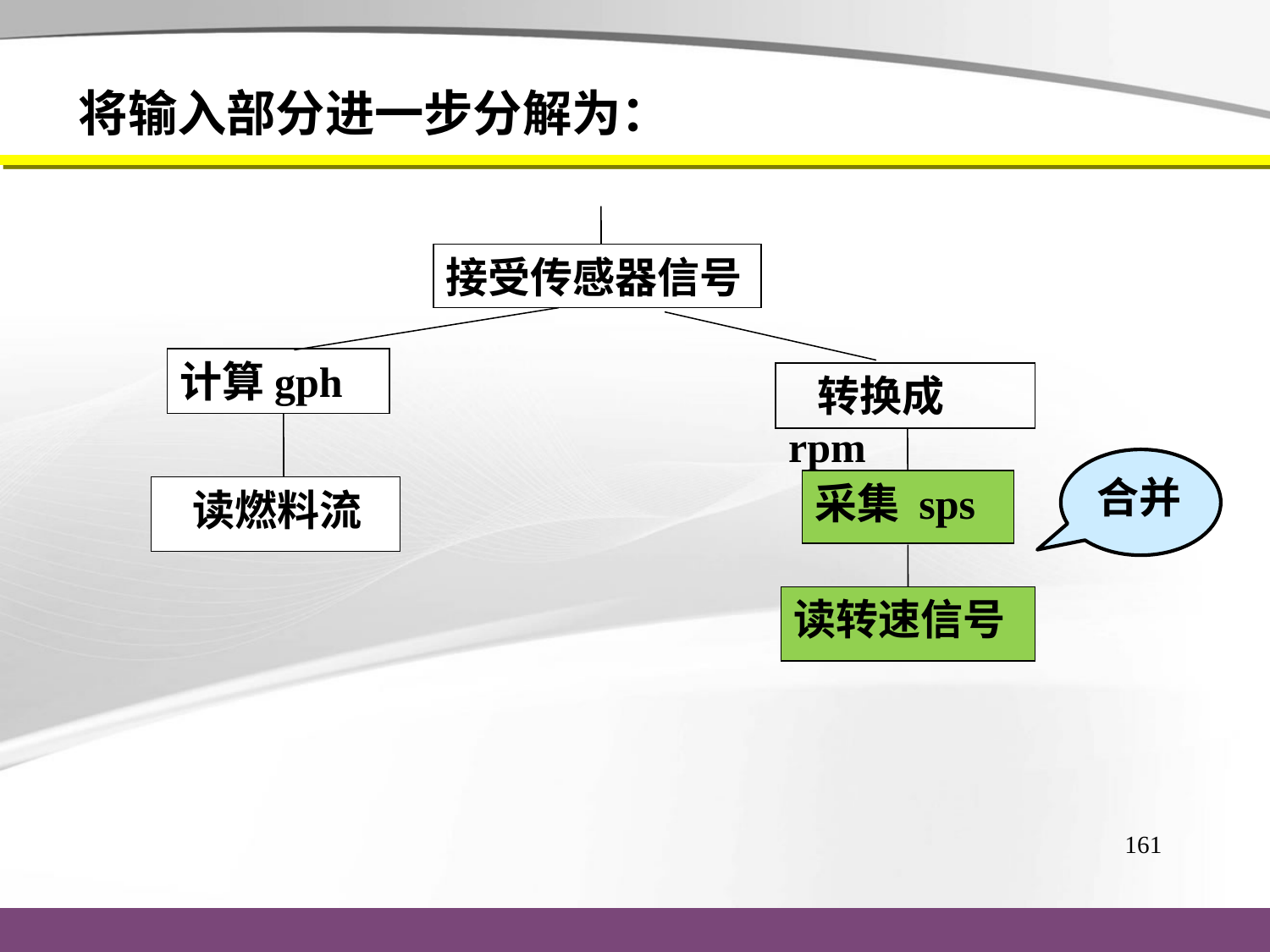

将输入部分进一步分解为：

接受传感器信号

计算gph
  转换成rpm

合并
采集 sps
  读燃料流

读转速信号

161